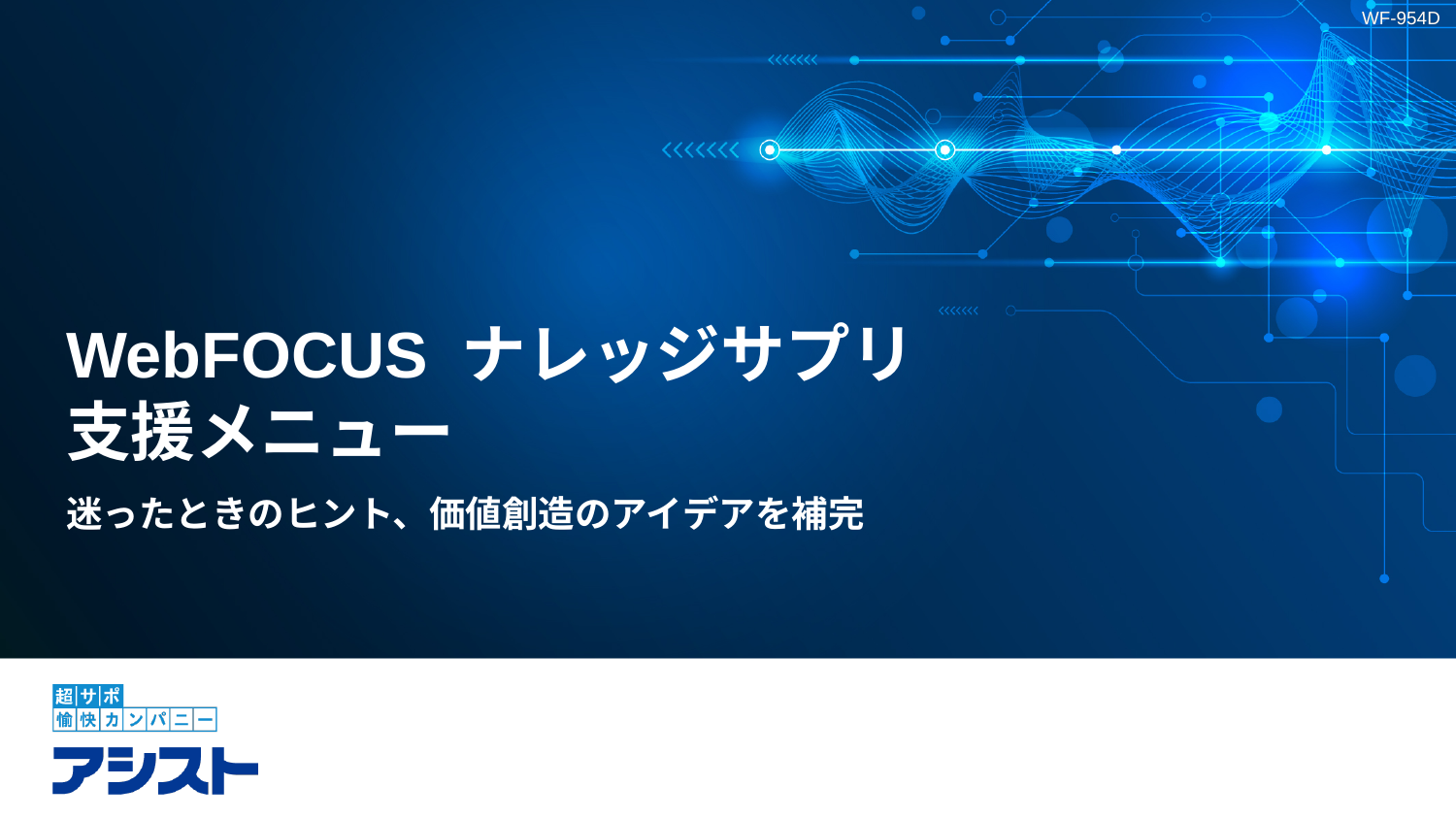

# WebFOCUS ナレッジサプリ 支援メニュー
迷ったときのヒント、価値創造のアイデアを補完